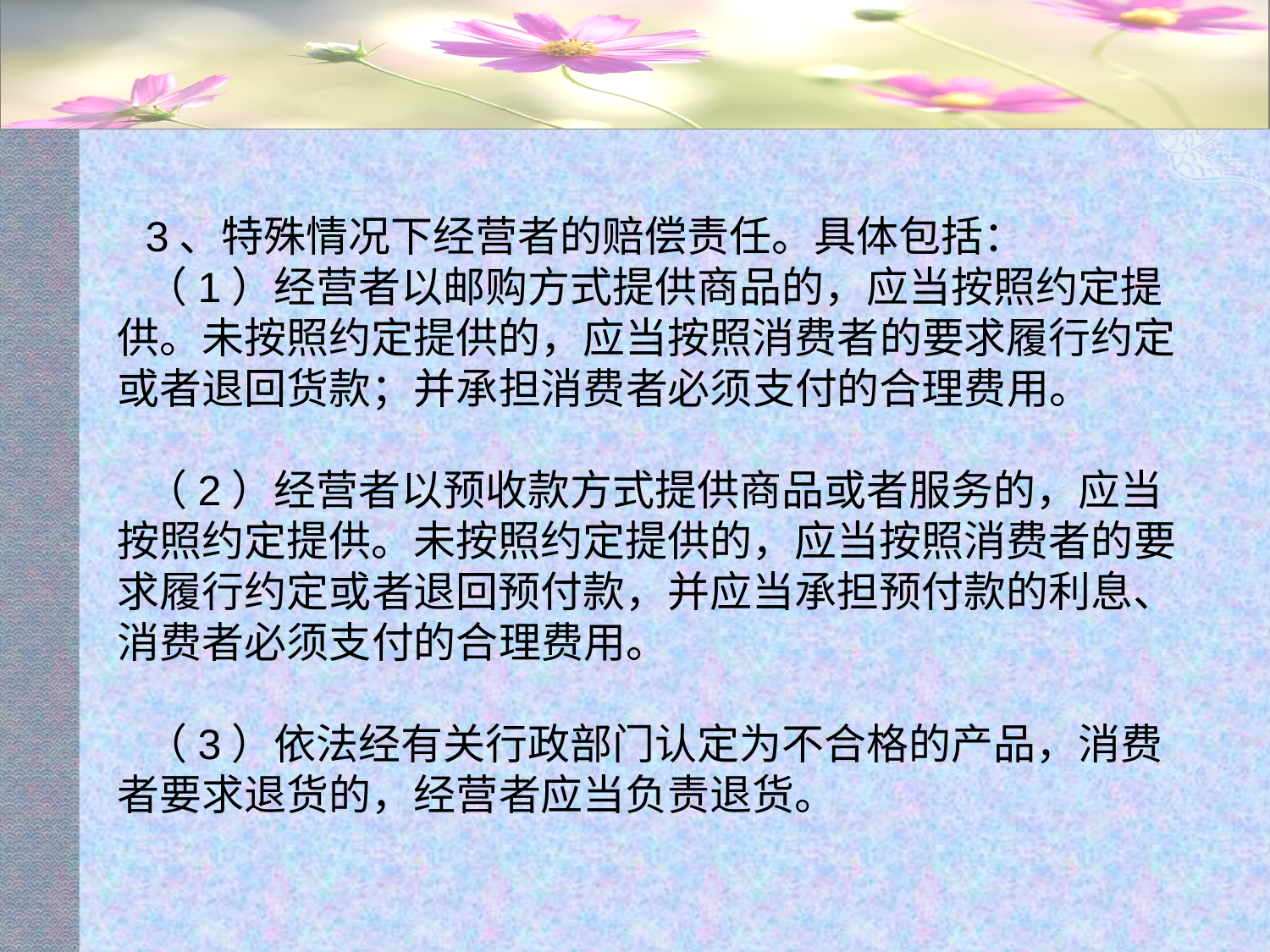

#
3、特殊情况下经营者的赔偿责任。具体包括：
（1）经营者以邮购方式提供商品的，应当按照约定提供。未按照约定提供的，应当按照消费者的要求履行约定或者退回货款；并承担消费者必须支付的合理费用。

（2）经营者以预收款方式提供商品或者服务的，应当按照约定提供。未按照约定提供的，应当按照消费者的要求履行约定或者退回预付款，并应当承担预付款的利息、消费者必须支付的合理费用。

（3）依法经有关行政部门认定为不合格的产品，消费者要求退货的，经营者应当负责退货。